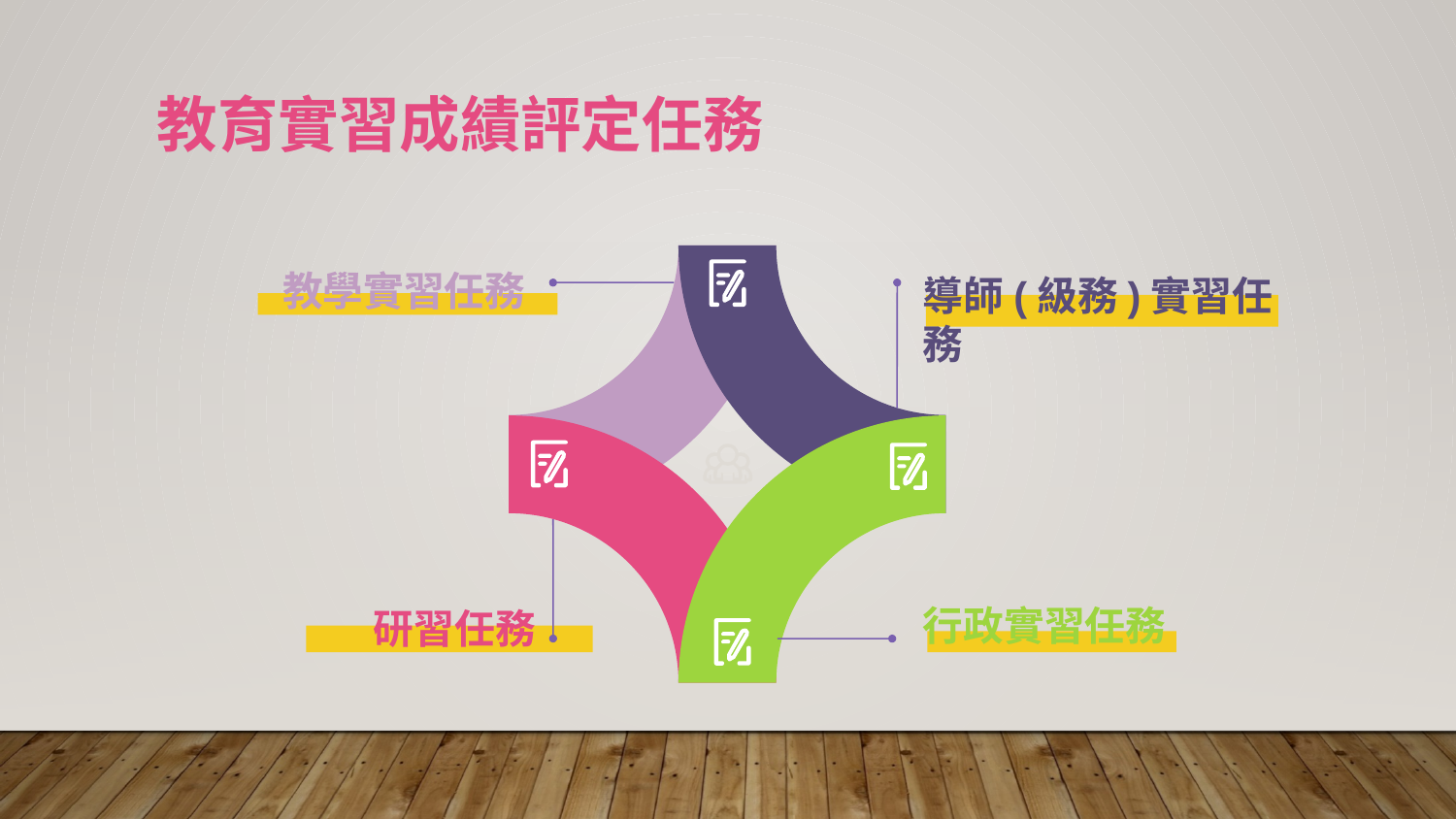

教育實習成績評定任務

教學實習任務
導師(級務)實習任務

行政實習任務
研習任務